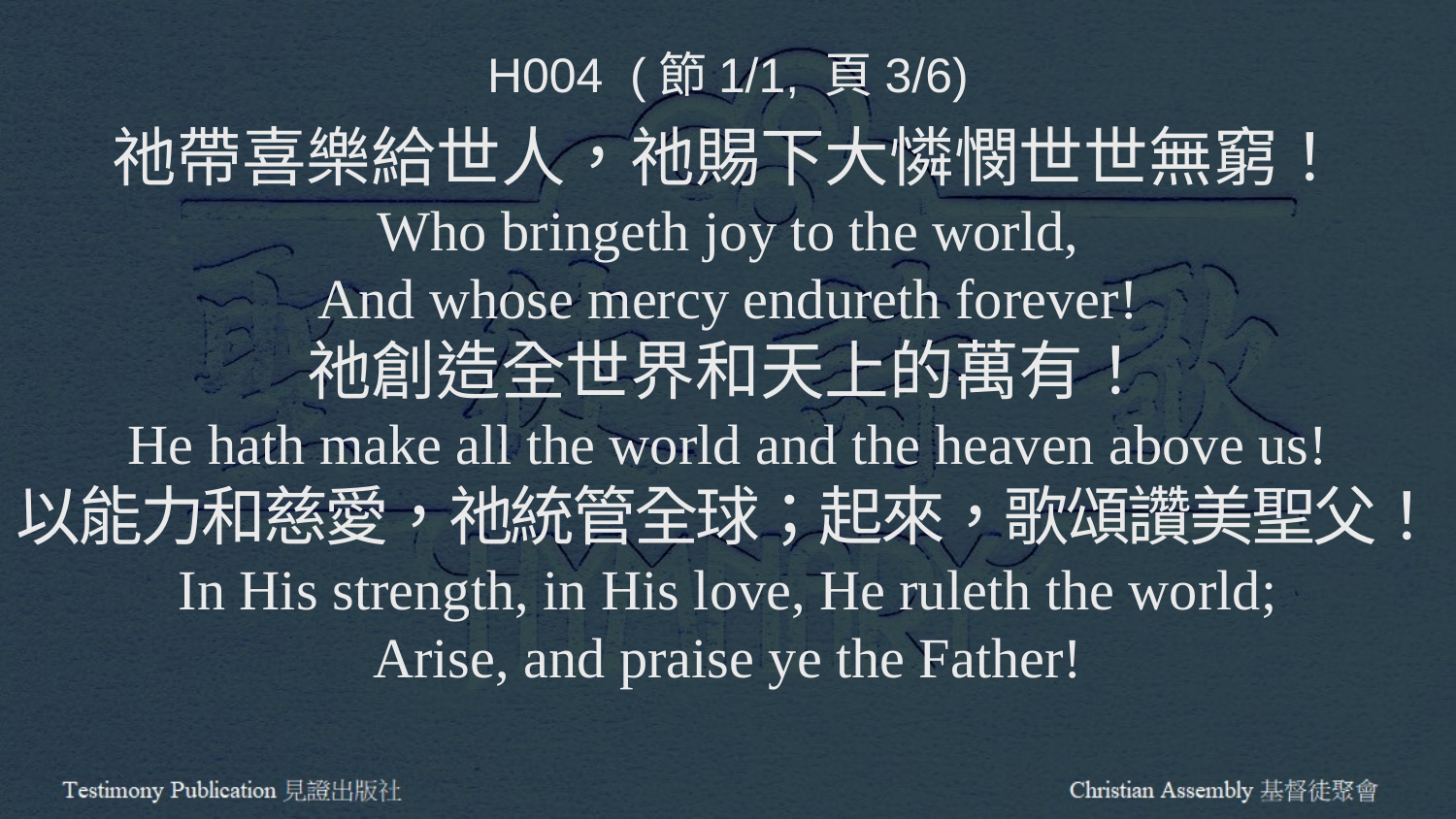

H004  (節1/1, 頁3/6)
祂帶喜樂給世人，祂賜下大憐憫世世無窮！
Who bringeth joy to the world,
And whose mercy endureth forever!
祂創造全世界和天上的萬有！
He hath make all the world and the heaven above us!
以能力和慈愛，祂統管全球；起來，歌頌讚美聖父！
In His strength, in His love, He ruleth the world;
Arise, and praise ye the Father!